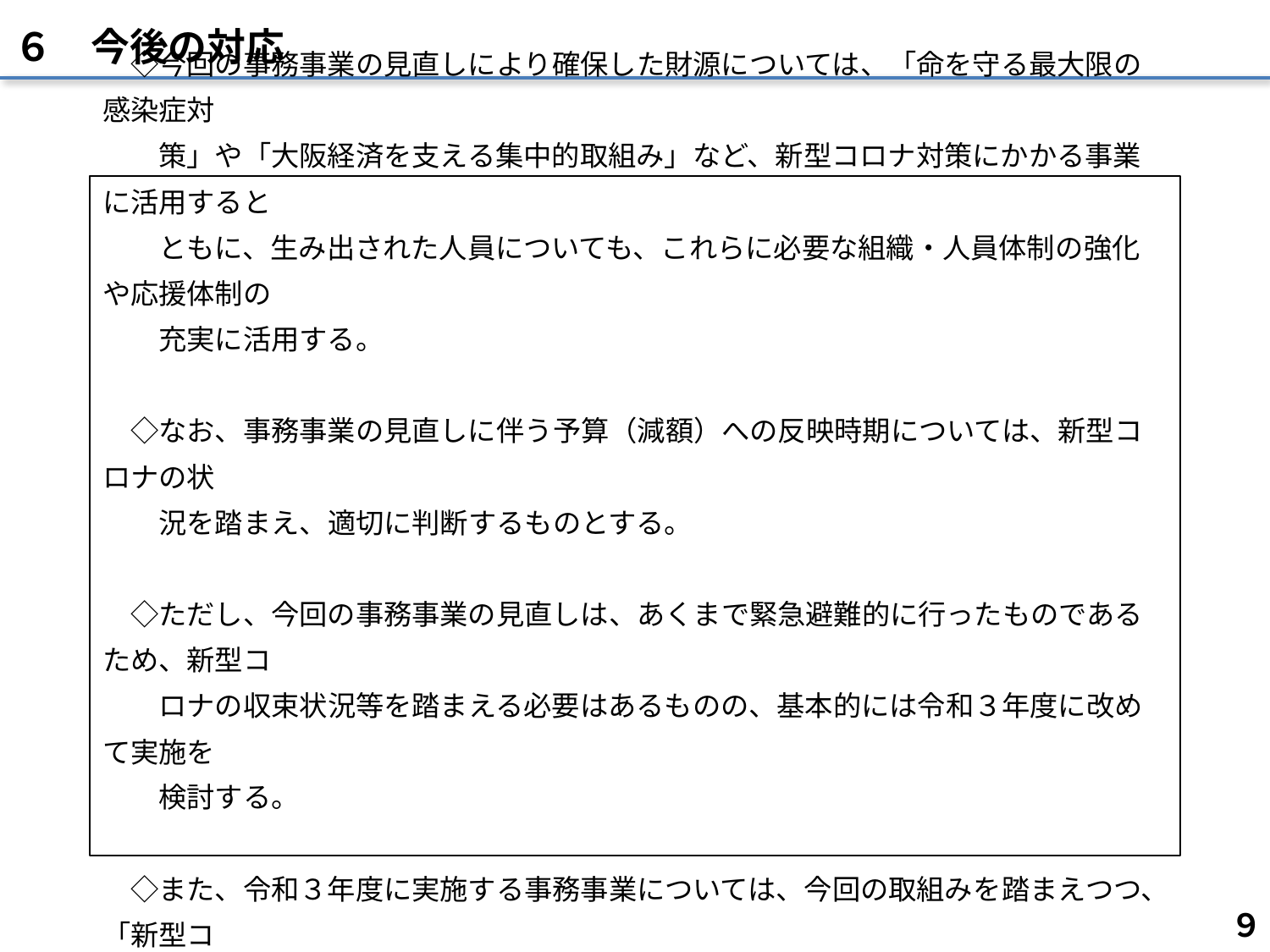

６　今後の対応
　◇今回の事務事業の見直しにより確保した財源については、「命を守る最大限の感染症対
　　策」や「大阪経済を支える集中的取組み」など、新型コロナ対策にかかる事業に活用すると
　　ともに、生み出された人員についても、これらに必要な組織・人員体制の強化や応援体制の
　　充実に活用する。

　◇なお、事務事業の見直しに伴う予算（減額）への反映時期については、新型コロナの状
　　況を踏まえ、適切に判断するものとする。

　◇ただし、今回の事務事業の見直しは、あくまで緊急避難的に行ったものであるため、新型コ
　　ロナの収束状況等を踏まえる必要はあるものの、基本的には令和３年度に改めて実施を
　　検討する。

　◇また、令和３年度に実施する事務事業については、今回の取組みを踏まえつつ、「新型コ
　　ロナとの共存」を前提とした施策展開が図られるよう、今後更に検討を進める。
９